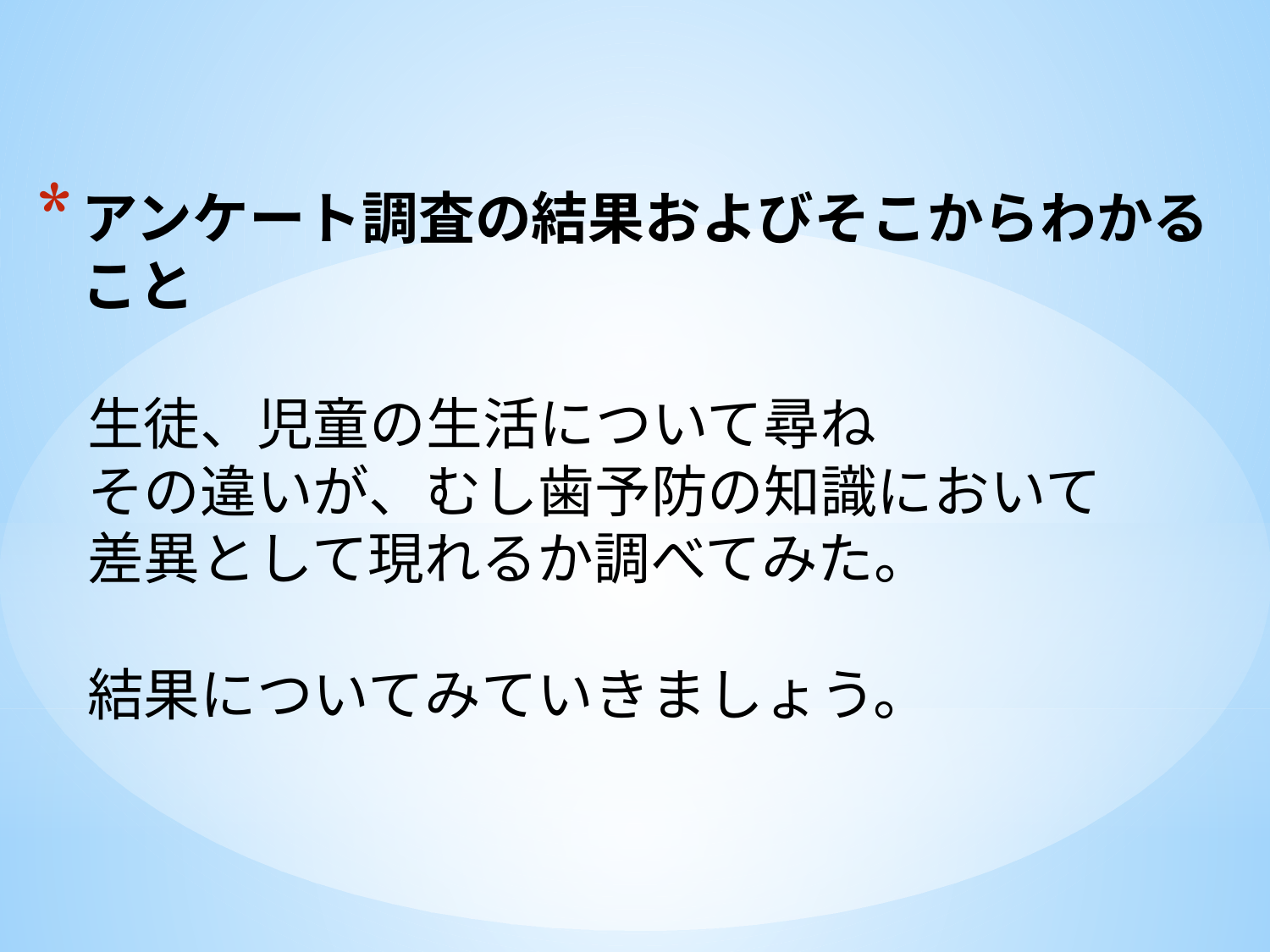

# アンケート調査の結果およびそこからわかること
生徒、児童の生活について尋ね
その違いが、むし歯予防の知識において差異として現れるか調べてみた。

結果についてみていきましょう。